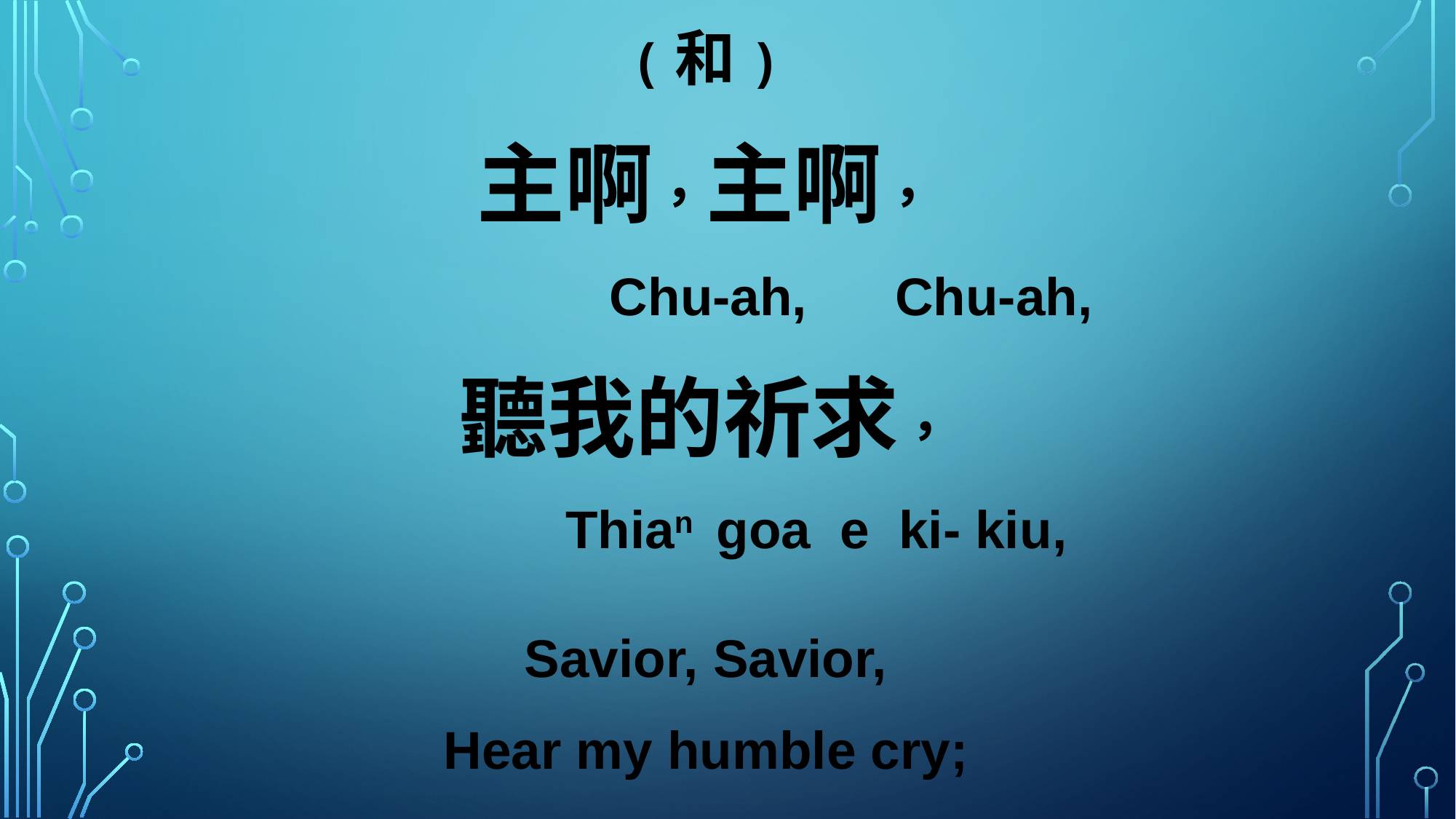

(和)
主啊，主啊，
                                       Chu-ah,      Chu-ah,
聽我的祈求，
                                    Thian  goa  e  ki- kiu,

Savior, Savior,
Hear my humble cry;